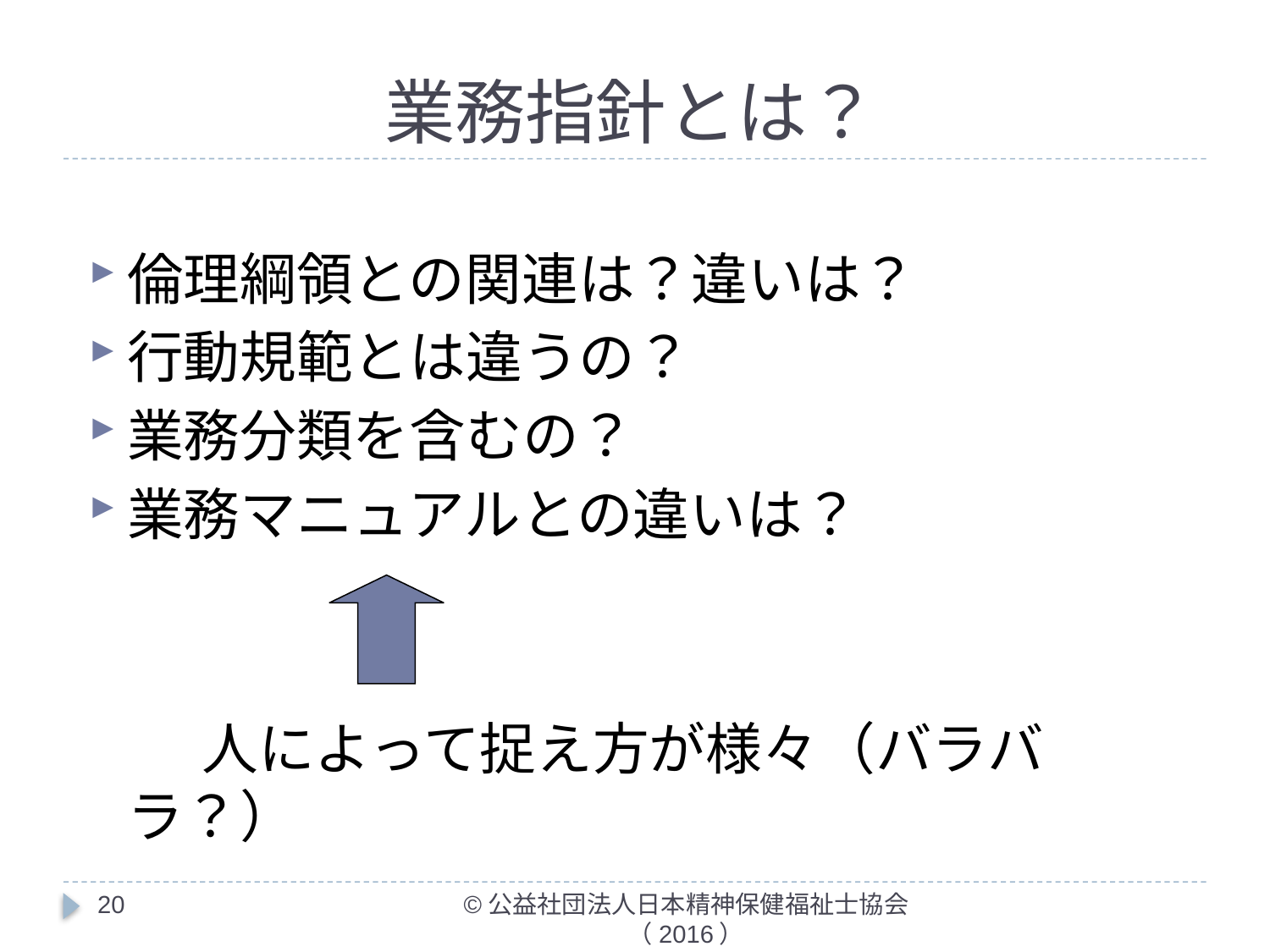

# 業務指針とは？
倫理綱領との関連は？違いは？
行動規範とは違うの？
業務分類を含むの？
業務マニュアルとの違いは？

　　人によって捉え方が様々（バラバラ？）

20
©公益社団法人日本精神保健福祉士協会（2016）